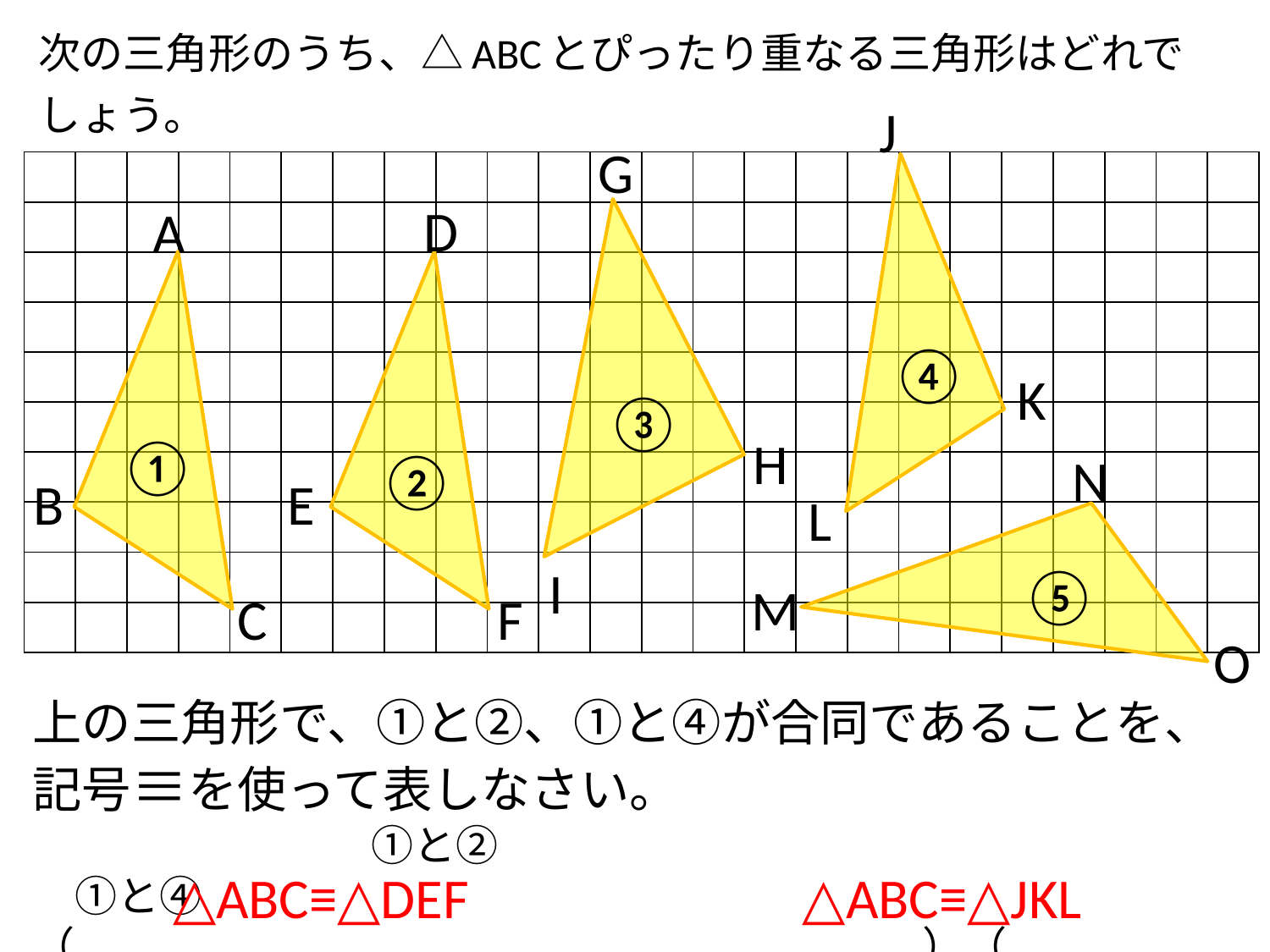

# 次の三角形のうち、△ABCとぴったり重なる三角形はどれでしょう。
J
G
|  |  |  |  |  |  |  |  |  |  |  |  |  |  |  |  |  |  |  |  |  |  |  |  |
| --- | --- | --- | --- | --- | --- | --- | --- | --- | --- | --- | --- | --- | --- | --- | --- | --- | --- | --- | --- | --- | --- | --- | --- |
|  |  |  |  |  |  |  |  |  |  |  |  |  |  |  |  |  |  |  |  |  |  |  |  |
|  |  |  |  |  |  |  |  |  |  |  |  |  |  |  |  |  |  |  |  |  |  |  |  |
|  |  |  |  |  |  |  |  |  |  |  |  |  |  |  |  |  |  |  |  |  |  |  |  |
|  |  |  |  |  |  |  |  |  |  |  |  |  |  |  |  |  |  |  |  |  |  |  |  |
|  |  |  |  |  |  |  |  |  |  |  |  |  |  |  |  |  |  |  |  |  |  |  |  |
|  |  |  |  |  |  |  |  |  |  |  |  |  |  |  |  |  |  |  |  |  |  |  |  |
|  |  |  |  |  |  |  |  |  |  |  |  |  |  |  |  |  |  |  |  |  |  |  |  |
|  |  |  |  |  |  |  |  |  |  |  |  |  |  |  |  |  |  |  |  |  |  |  |  |
|  |  |  |  |  |  |  |  |  |  |  |  |  |  |  |  |  |  |  |  |  |  |  |  |

D
A

④
K

③
H
①
②
N
E
B
L
I
⑤
M
F
C
O
上の三角形で、①と②、①と④が合同であることを、
記号≡を使って表しなさい。
　　　　　　　　①と②　　　　　　　　　　　　　　　　　　①と④
（　　　　　　　　　　　　　　　　　　　　）（　　　　　　　　　　　　　　　　　　　　）
△ABC≡△JKL
△ABC≡△DEF